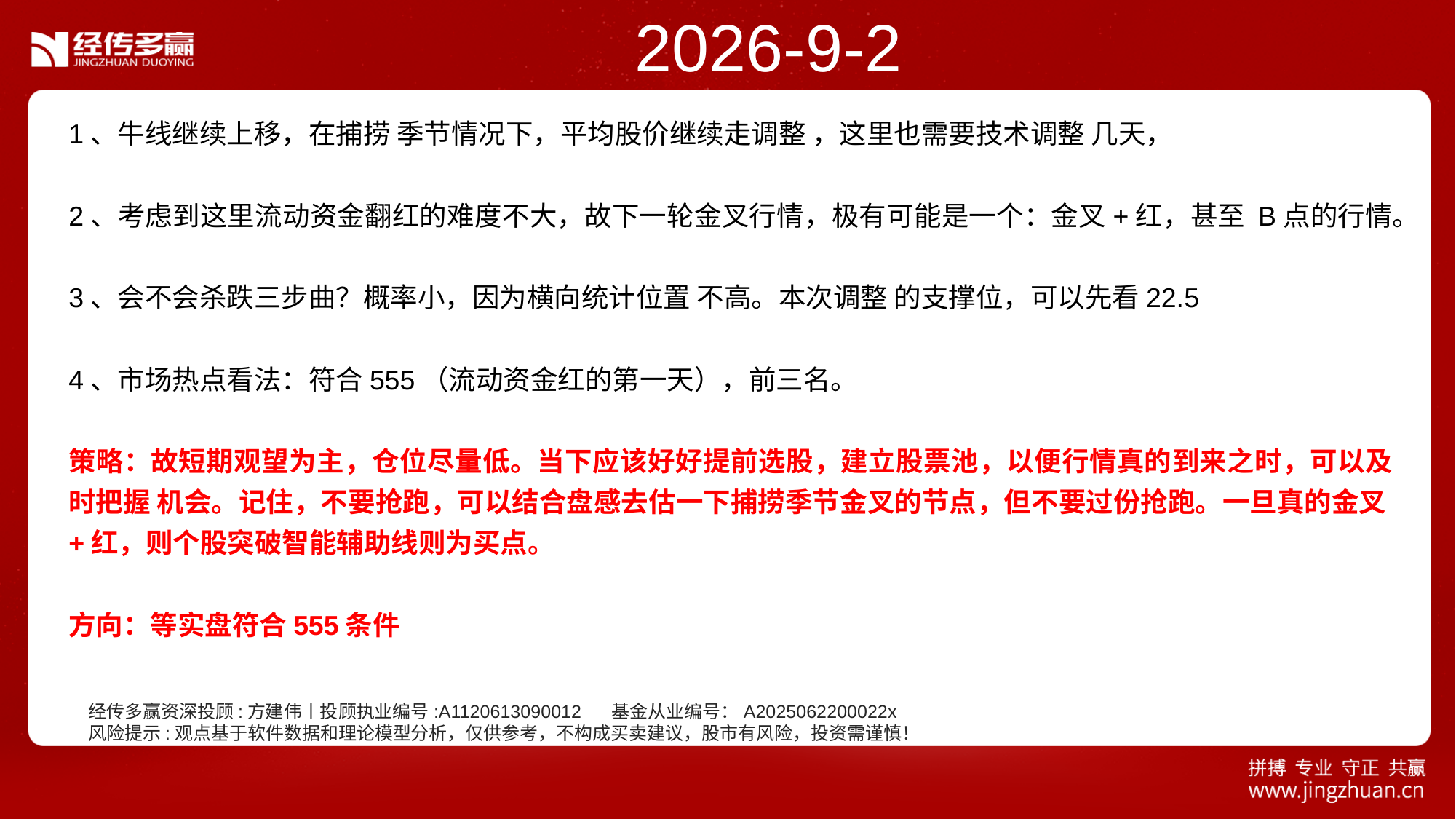

2026-9-2
1、牛线继续上移，在捕捞 季节情况下，平均股价继续走调整 ，这里也需要技术调整 几天，

2、考虑到这里流动资金翻红的难度不大，故下一轮金叉行情，极有可能是一个：金叉+红，甚至 B点的行情。

3、会不会杀跌三步曲？概率小，因为横向统计位置 不高。本次调整 的支撑位，可以先看22.5

4、市场热点看法：符合555（流动资金红的第一天），前三名。

策略：故短期观望为主，仓位尽量低。当下应该好好提前选股，建立股票池，以便行情真的到来之时，可以及时把握 机会。记住，不要抢跑，可以结合盘感去估一下捕捞季节金叉的节点，但不要过份抢跑。一旦真的金叉+红，则个股突破智能辅助线则为买点。

方向：等实盘符合555条件